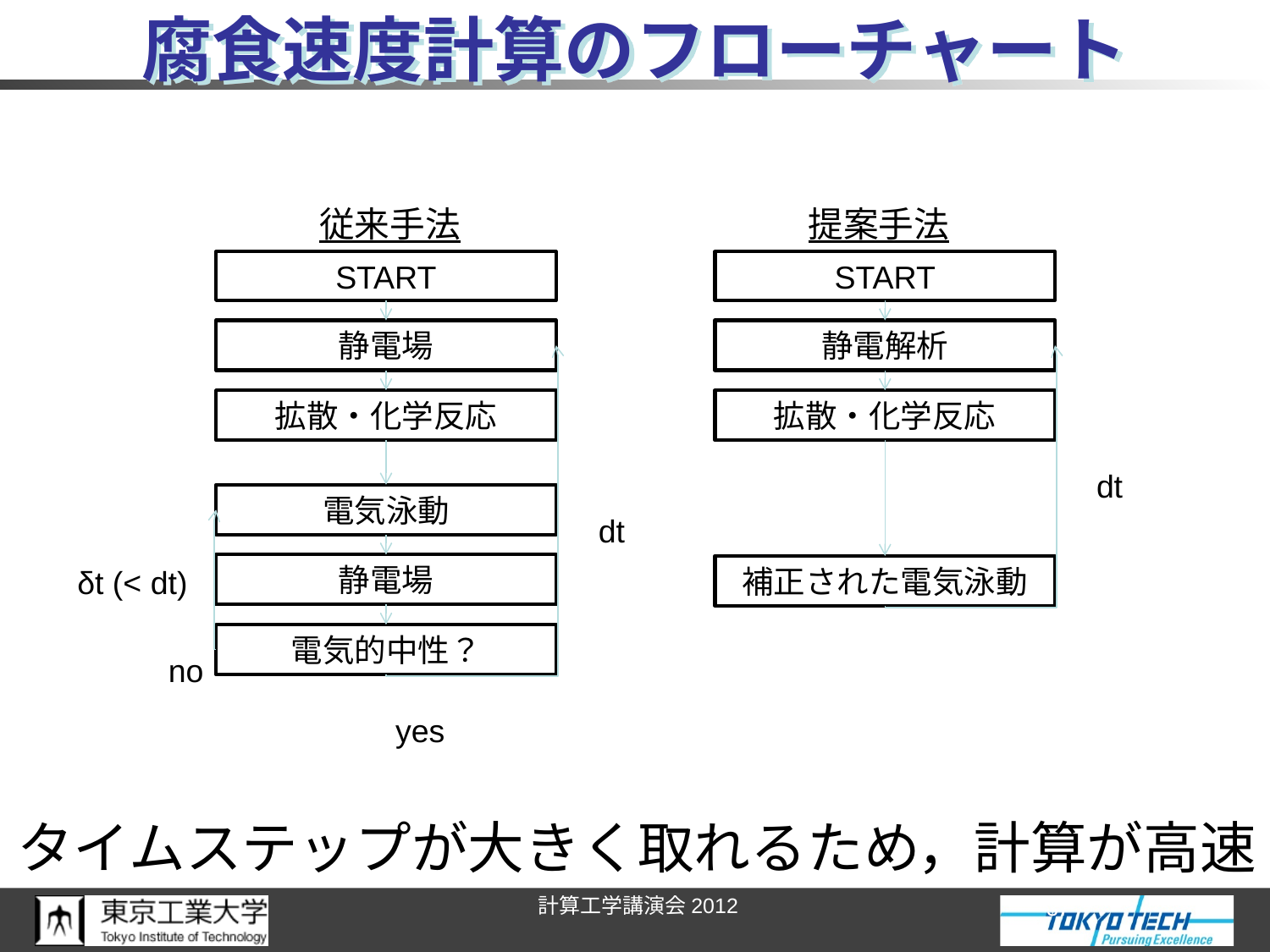

# 腐食速度計算のフローチャート
従来手法
提案手法
START
START
静電場
静電解析
拡散・化学反応
拡散・化学反応
dt
電気泳動
dt
静電場
補正された電気泳動
δt (< dt)
電気的中性？
no
yes
タイムステップが大きく取れるため，計算が高速
37